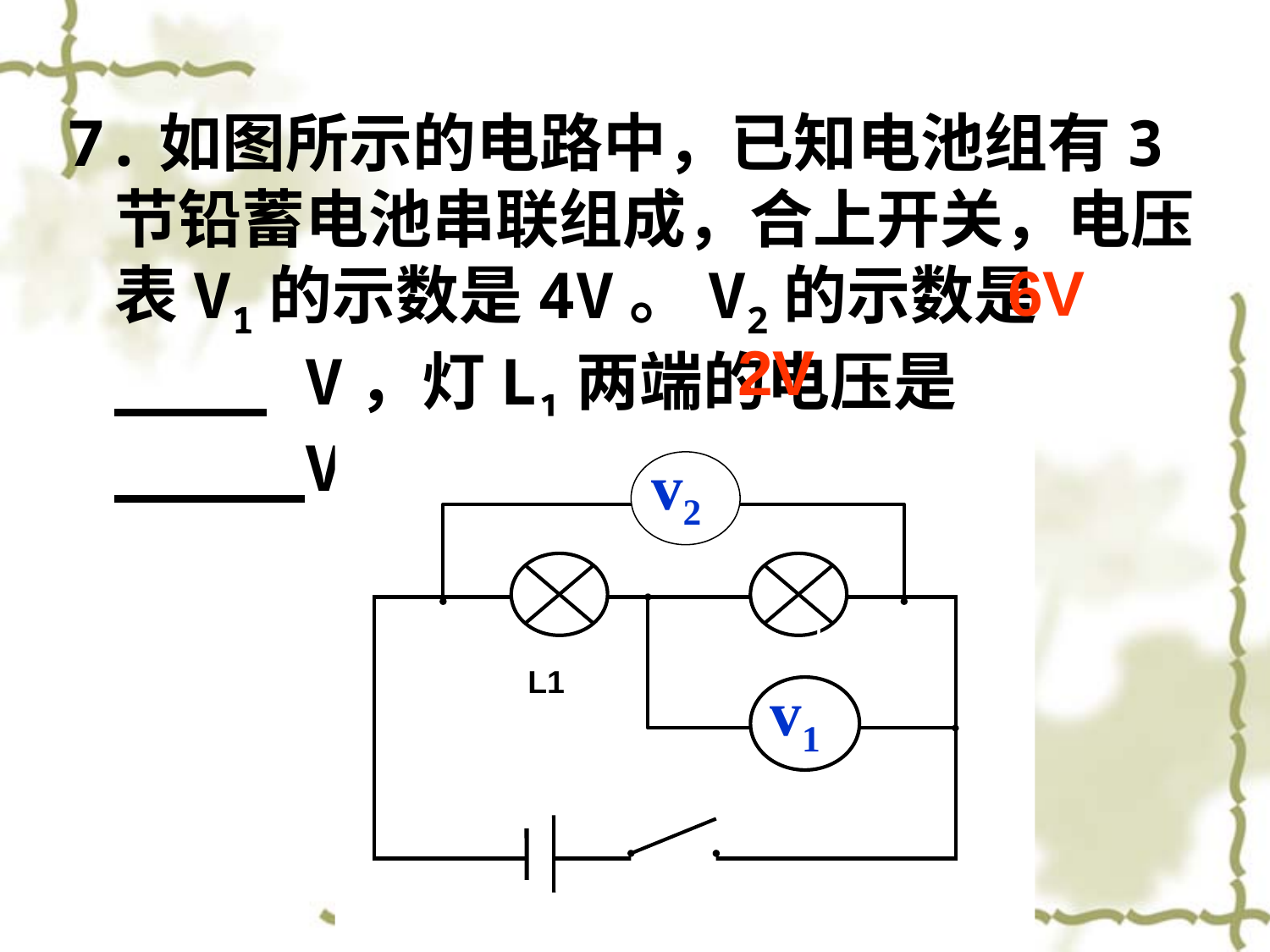

7.如图所示的电路中，已知电池组有3节铅蓄电池串联组成，合上开关，电压表V1的示数是4V。V2的示数是____ V，灯L1两端的电压是_____V .
6V
2V

v2

V2

L2
L1

V1

v1
L1